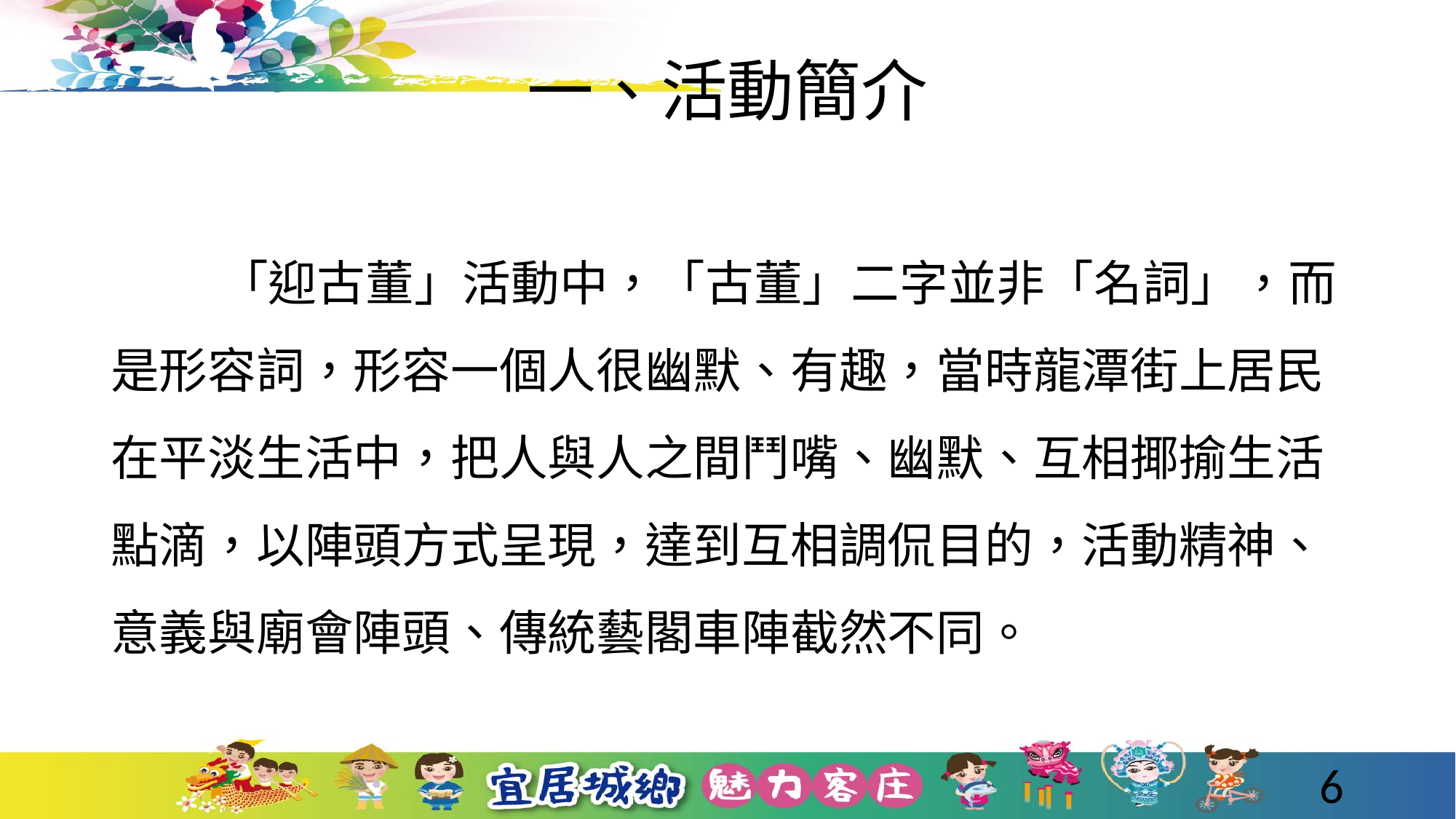

# 一、活動簡介
	「迎古董」活動中，「古董」二字並非「名詞」，而是形容詞，形容一個人很幽默、有趣，當時龍潭街上居民在平淡生活中，把人與人之間鬥嘴、幽默、互相揶揄生活點滴，以陣頭方式呈現，達到互相調侃目的，活動精神、意義與廟會陣頭、傳統藝閣車陣截然不同。

6